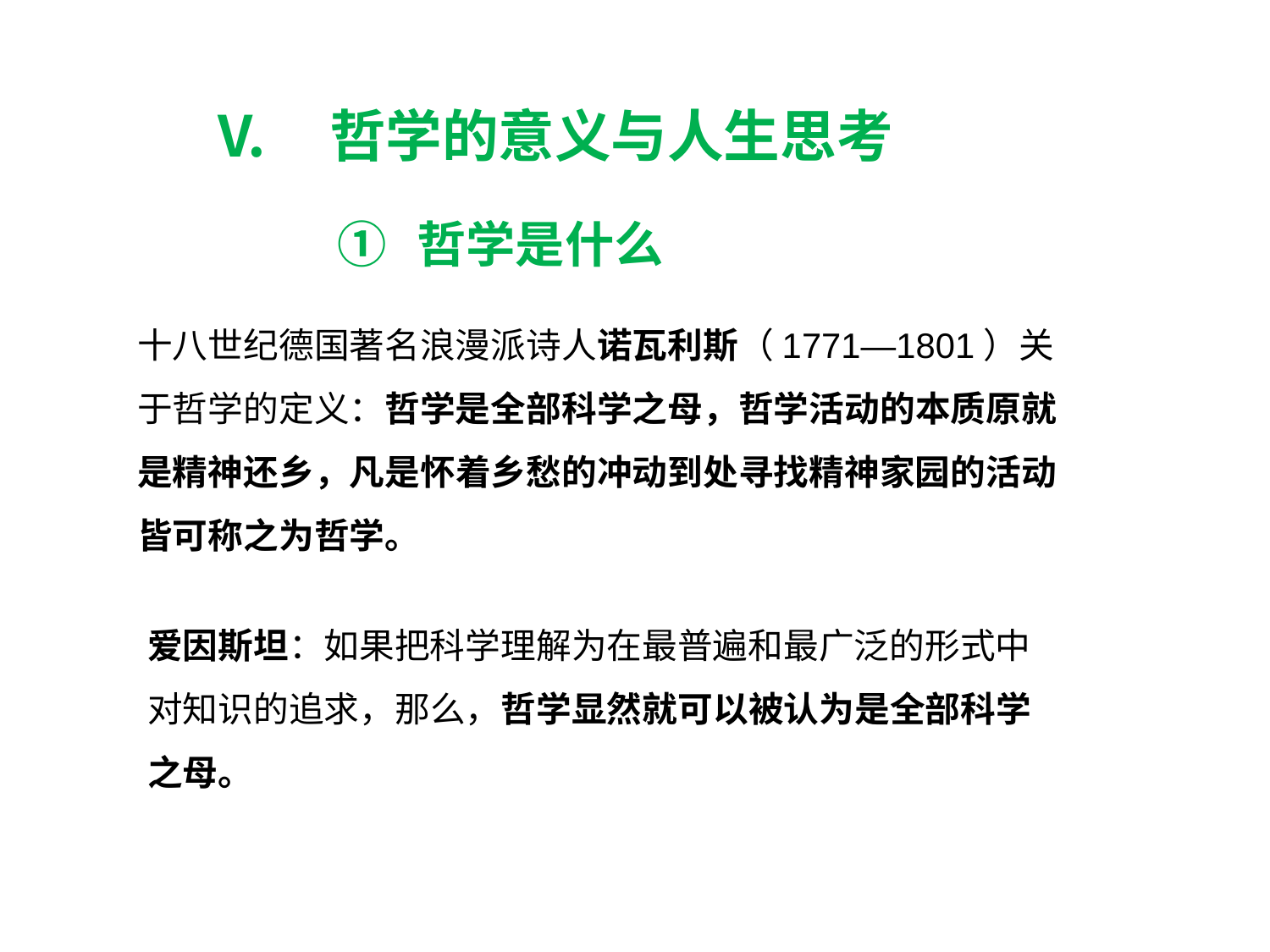

哲学的意义与人生思考
哲学是什么
十八世纪德国著名浪漫派诗人诺瓦利斯（1771—1801）关于哲学的定义：哲学是全部科学之母，哲学活动的本质原就是精神还乡，凡是怀着乡愁的冲动到处寻找精神家园的活动皆可称之为哲学。
爱因斯坦：如果把科学理解为在最普遍和最广泛的形式中对知识的追求，那么，哲学显然就可以被认为是全部科学之母。